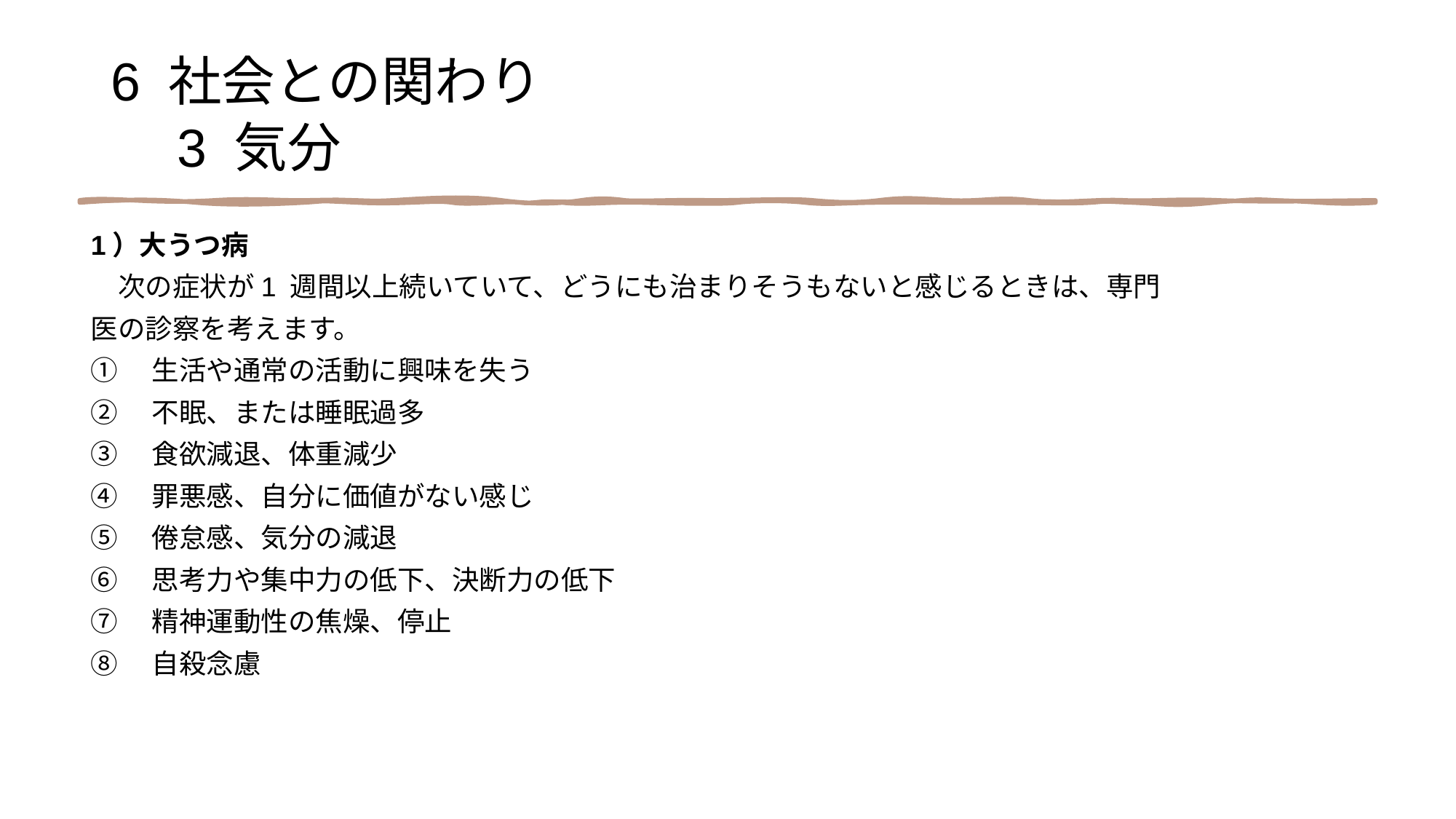

6 社会との関わり
　3 気分

1）大うつ病
　次の症状が1 週間以上続いていて、どうにも治まりそうもないと感じるときは、専門
医の診察を考えます。
①　生活や通常の活動に興味を失う
②　不眠、または睡眠過多
③　食欲減退、体重減少
④　罪悪感、自分に価値がない感じ
⑤　倦怠感、気分の減退
⑥　思考力や集中力の低下、決断力の低下
⑦　精神運動性の焦燥、停止
⑧　自殺念慮